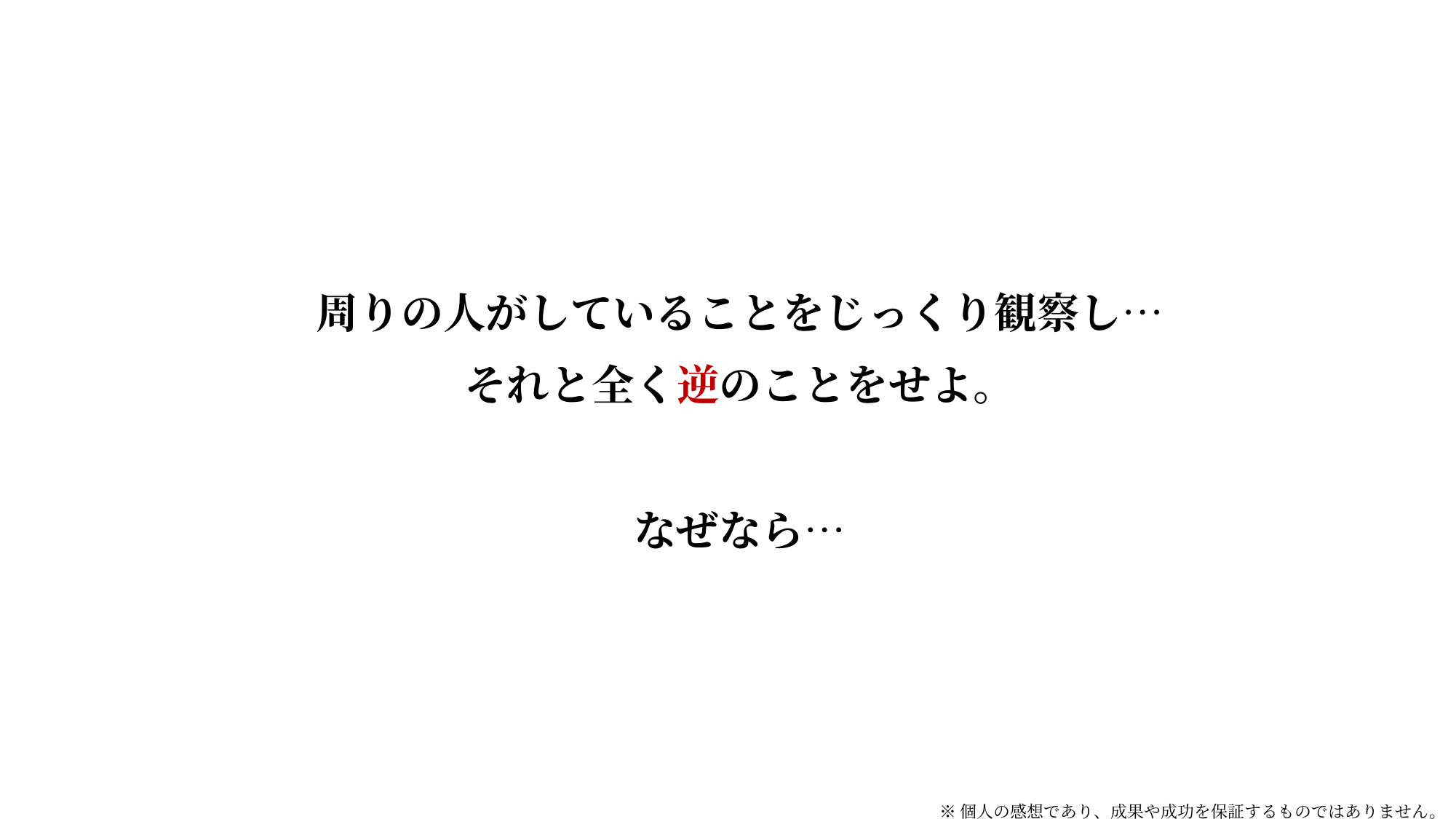

周りの人がしていることをじっくり観察し…
それと全く逆のことをせよ。

なぜなら…
※個人の感想であり、成果や成功を保証するものではありません。